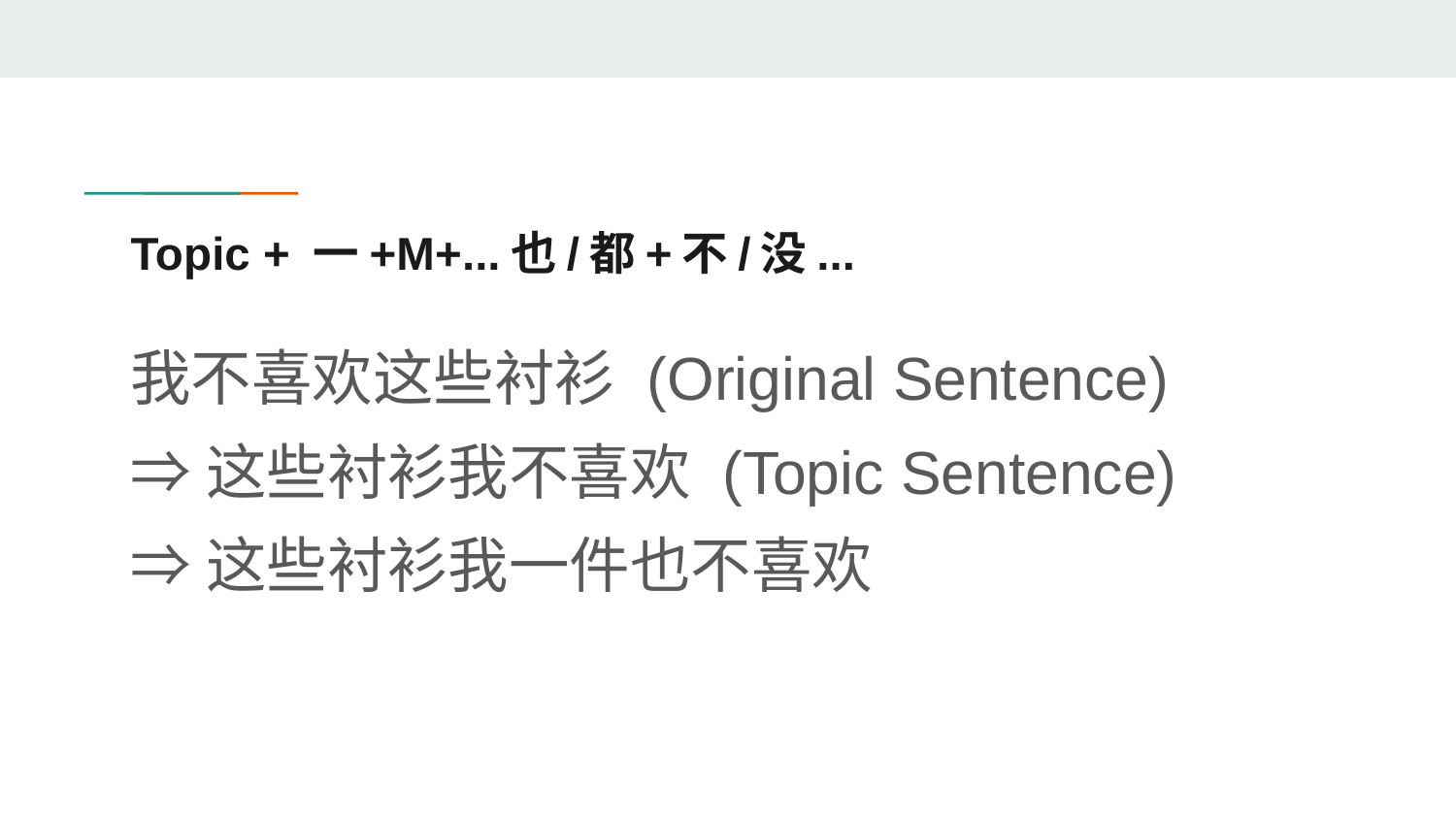

# Topic + 一+M+...也/都+不/没...
我不喜欢这些衬衫 (Original Sentence)
⇒这些衬衫我不喜欢 (Topic Sentence)
⇒这些衬衫我一件也不喜欢